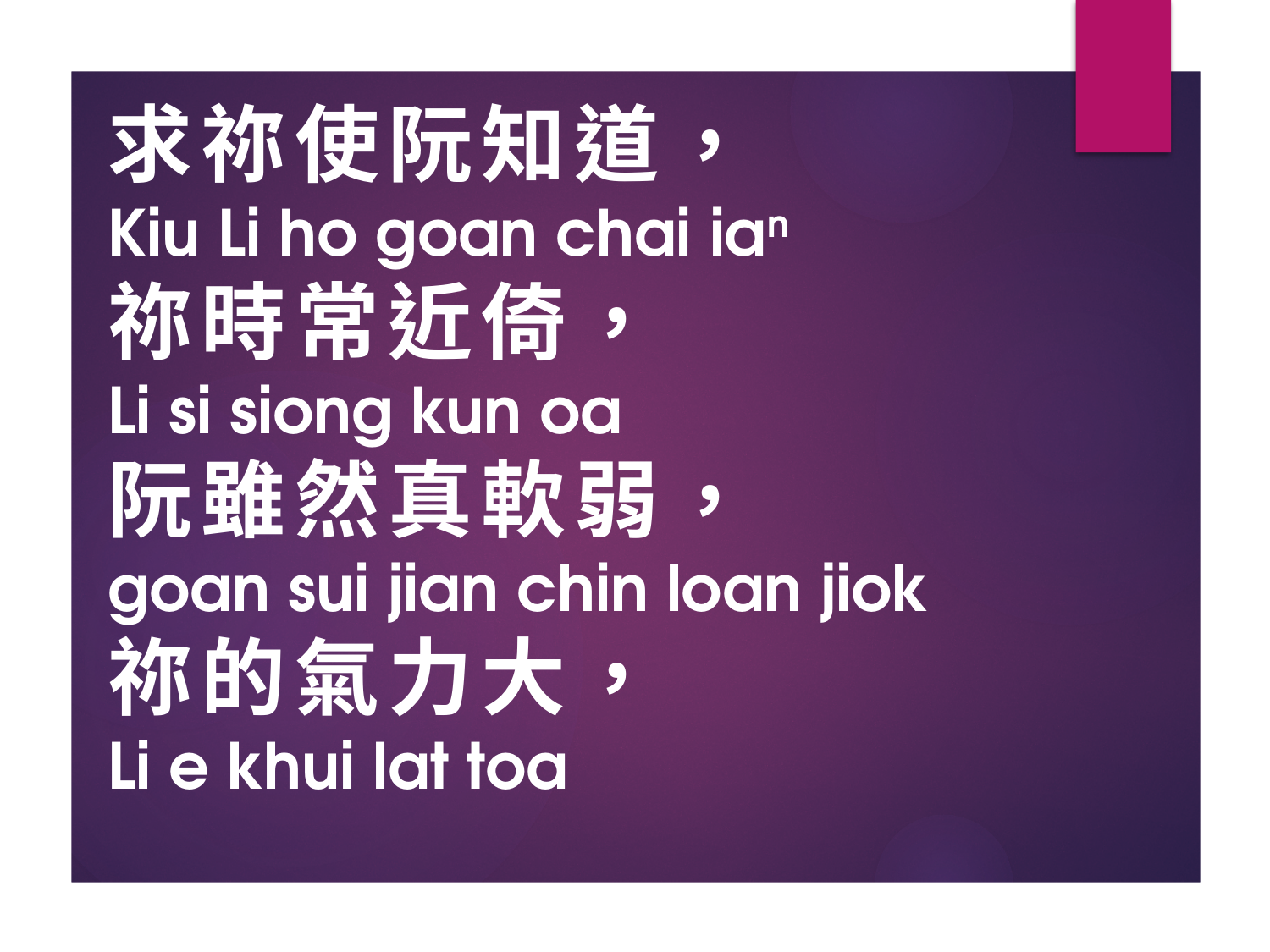

# 求祢使阮知道， Kiu Li ho goan chai ian 祢時常近倚， Li si siong kun oa 阮雖然真軟弱， goan sui jian chin loan jiok 祢的氣力大， Li e khui lat toa